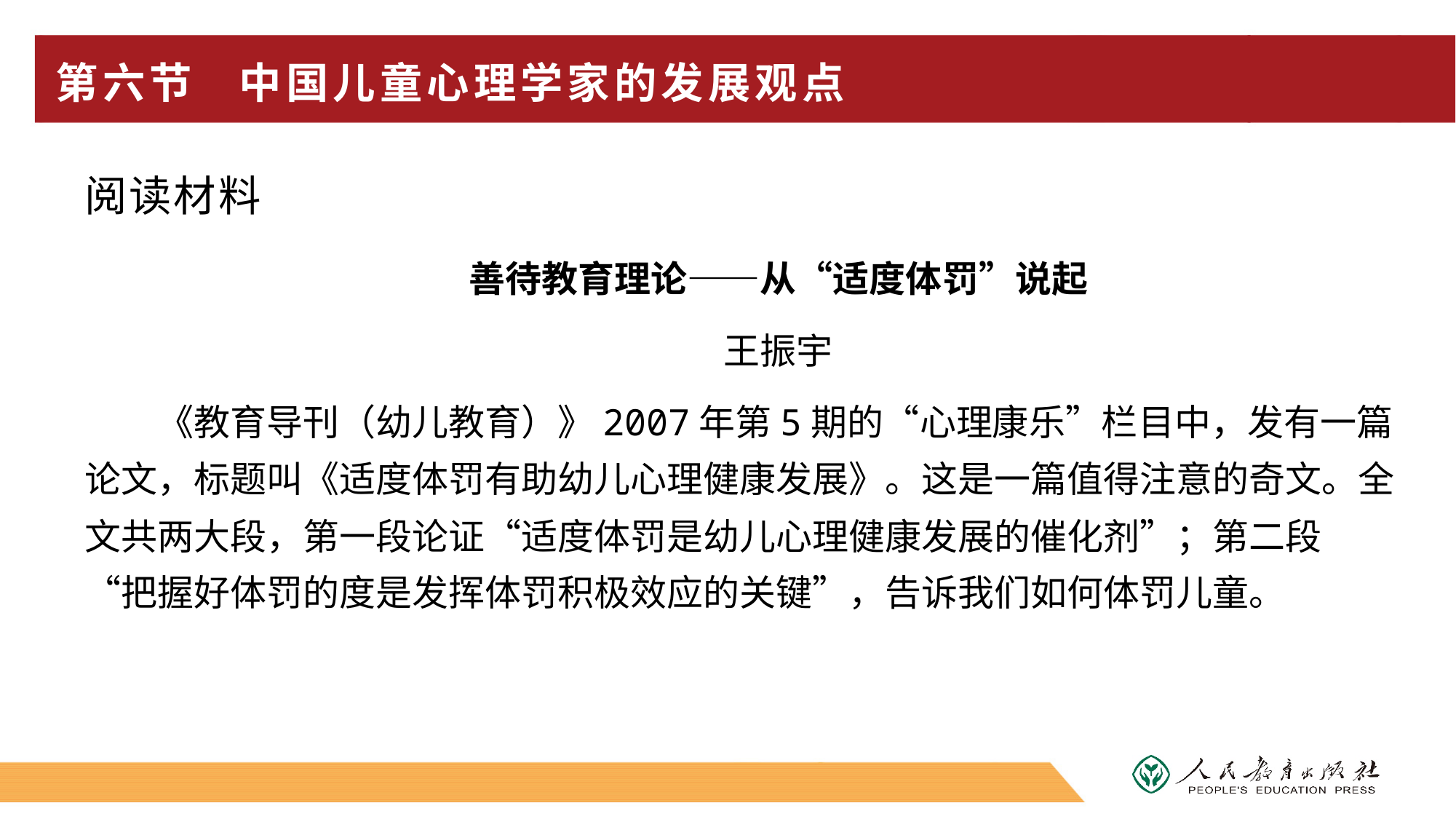

# 第六节   中国儿童心理学家的发展观点
阅读材料
善待教育理论——从“适度体罚”说起
王振宇
《教育导刊（幼儿教育）》2007年第5期的“心理康乐”栏目中，发有一篇论文，标题叫《适度体罚有助幼儿心理健康发展》。这是一篇值得注意的奇文。全文共两大段，第一段论证“适度体罚是幼儿心理健康发展的催化剂”；第二段 “把握好体罚的度是发挥体罚积极效应的关键”，告诉我们如何体罚儿童。